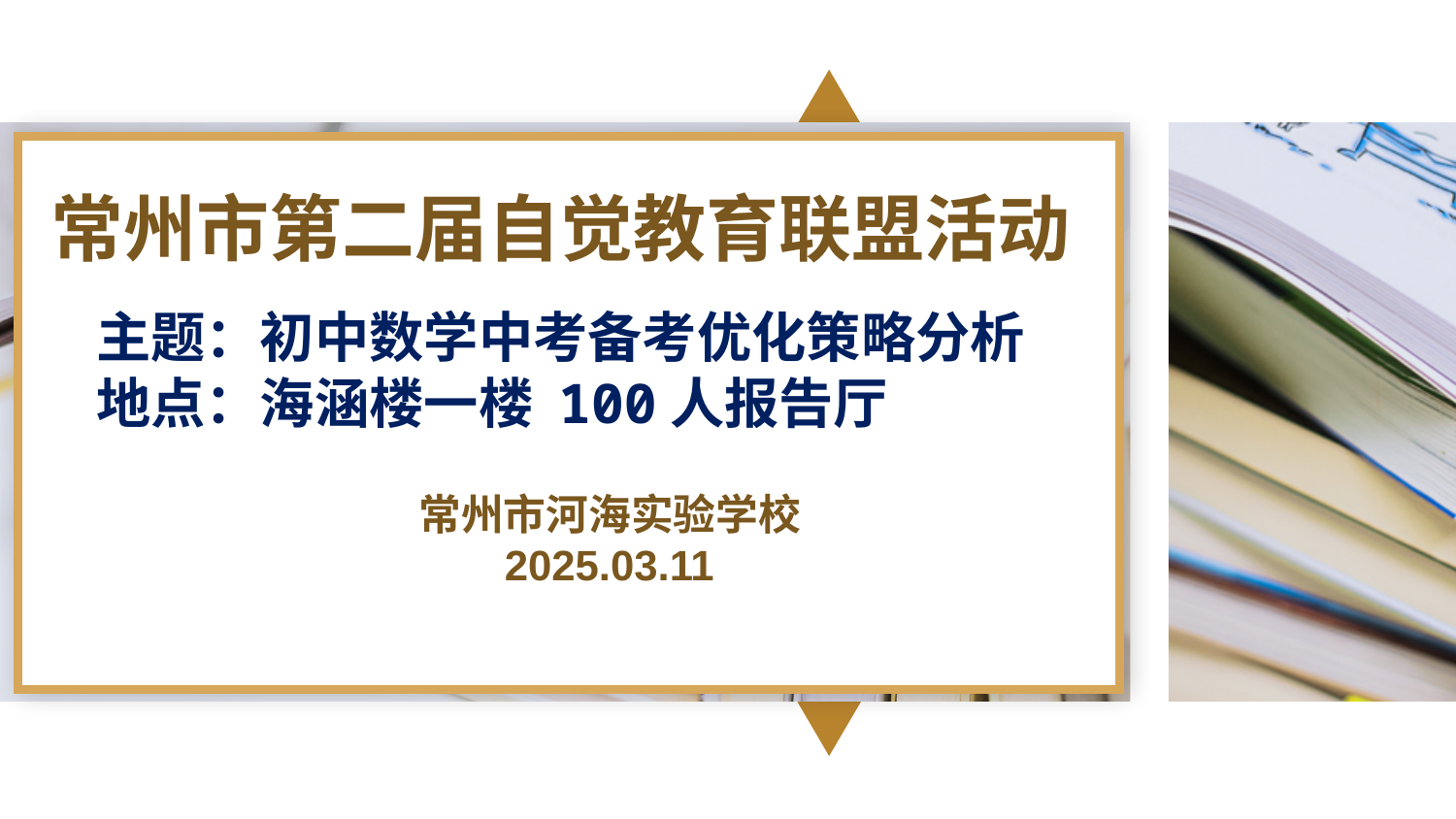

常州市第二届自觉教育联盟活动

主题：初中数学中考备考优化策略分析
地点：海涵楼一楼 100人报告厅
常州市河海实验学校
2025.03.11